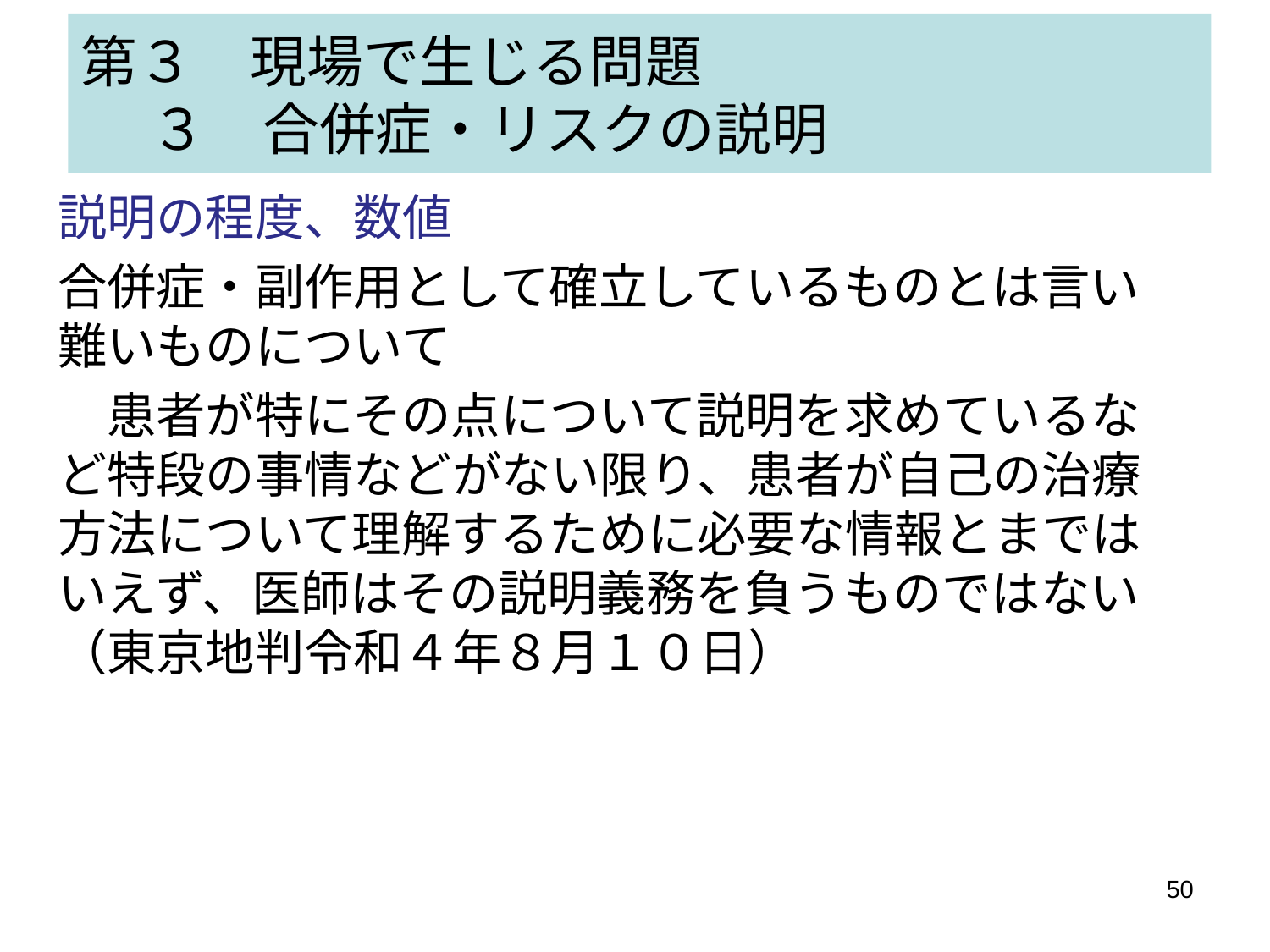

# 第３　現場で生じる問題 　 ３　合併症・リスクの説明
説明の程度、数値
合併症・副作用として確立しているものとは言い難いものについて
　患者が特にその点について説明を求めているなど特段の事情などがない限り、患者が自己の治療方法について理解するために必要な情報とまではいえず、医師はその説明義務を負うものではない（東京地判令和４年８月１０日）

50